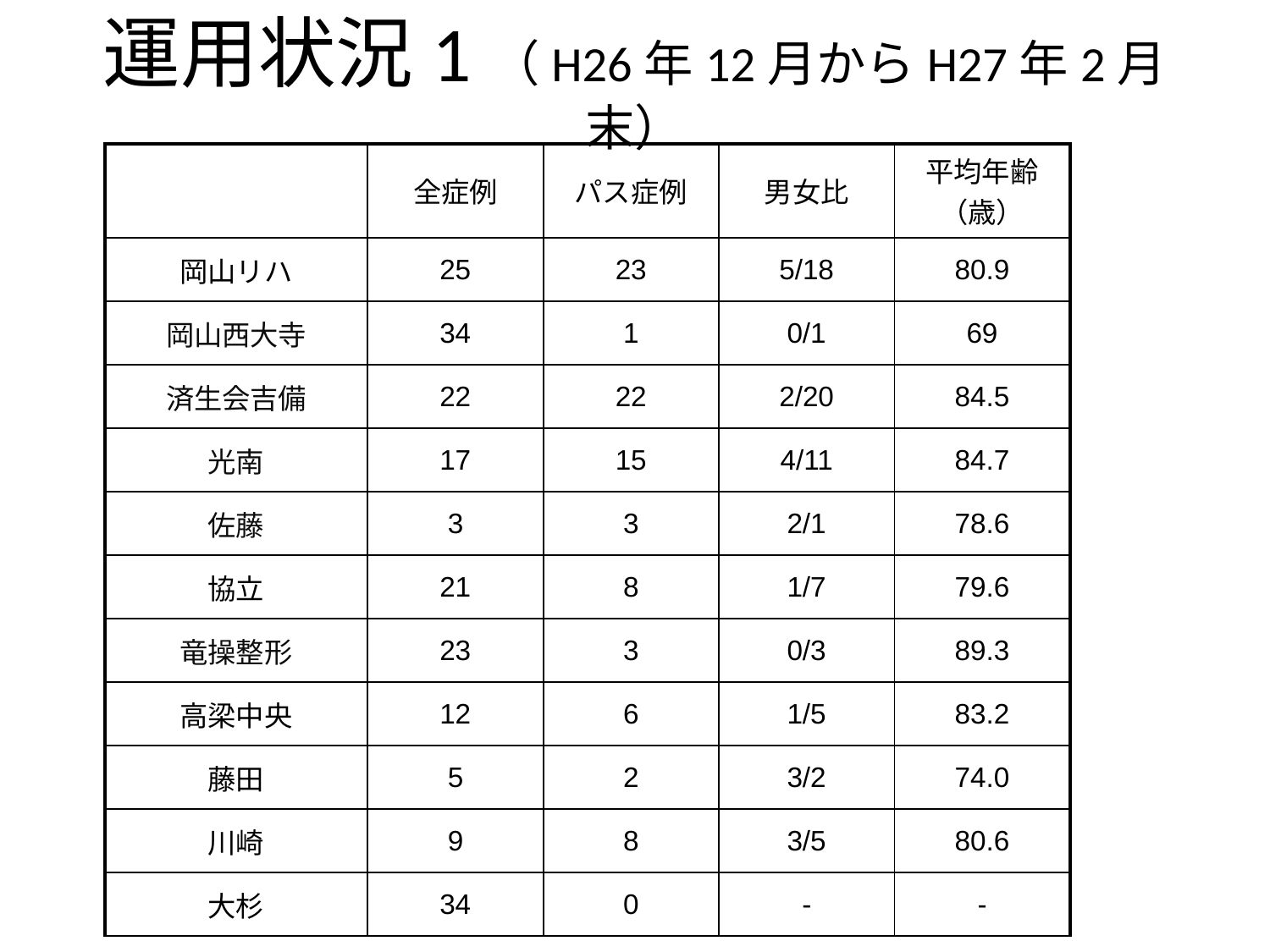

運用状況1（H26年12月からH27年2月末）
|  | 全症例 | パス症例 | 男女比 | 平均年齢（歳） |
| --- | --- | --- | --- | --- |
| 岡山リハ | 25 | 23 | 5/18 | 80.9 |
| 岡山西大寺 | 34 | 1 | 0/1 | 69 |
| 済生会吉備 | 22 | 22 | 2/20 | 84.5 |
| 光南 | 17 | 15 | 4/11 | 84.7 |
| 佐藤 | 3 | 3 | 2/1 | 78.6 |
| 協立 | 21 | 8 | 1/7 | 79.6 |
| 竜操整形 | 23 | 3 | 0/3 | 89.3 |
| 高梁中央 | 12 | 6 | 1/5 | 83.2 |
| 藤田 | 5 | 2 | 3/2 | 74.0 |
| 川崎 | 9 | 8 | 3/5 | 80.6 |
| 大杉 | 34 | 0 | - | - |